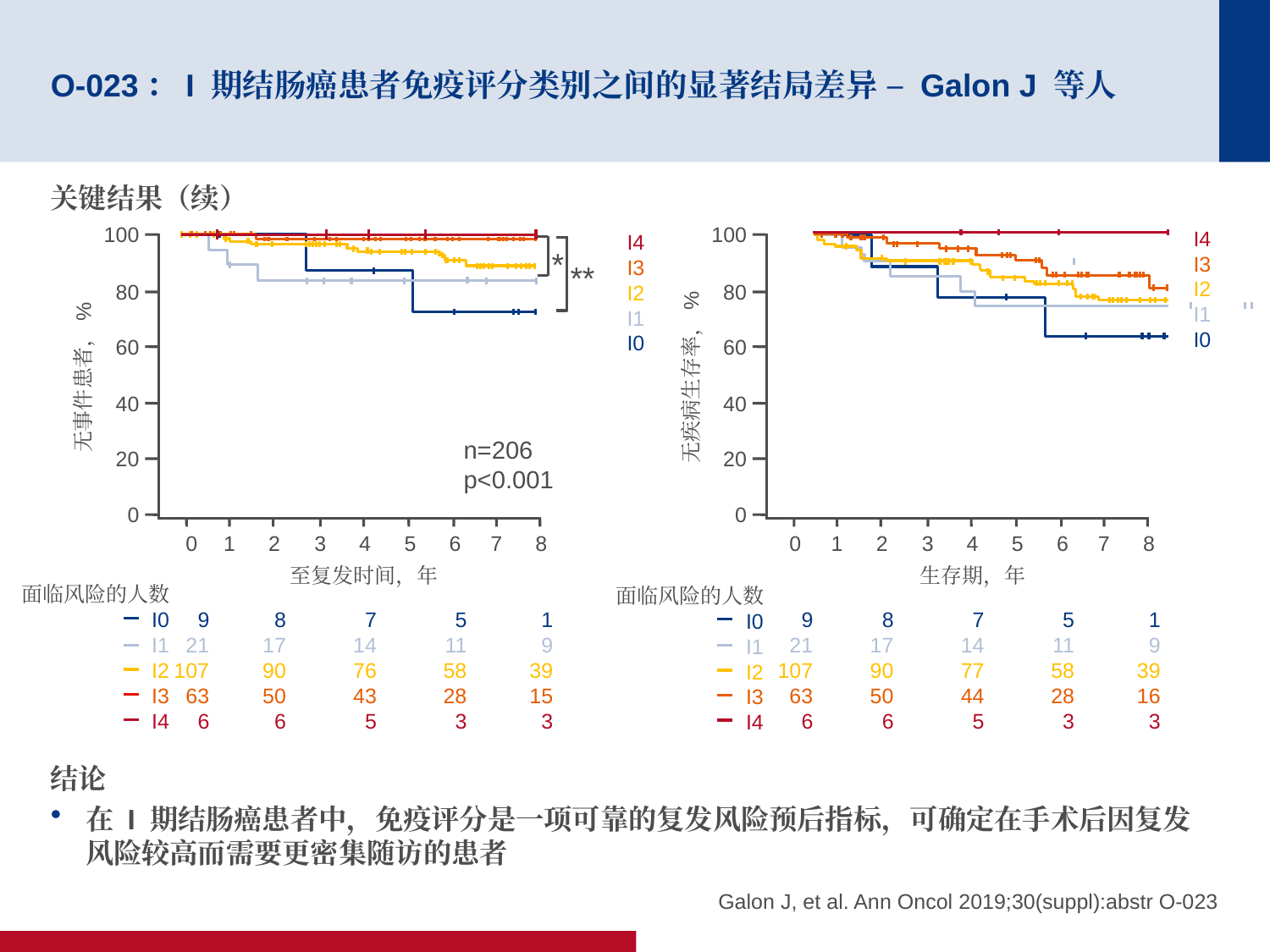

# O-023：I 期结肠癌患者免疫评分类别之间的显著结局差异 – Galon J 等人
关键结果（续）
结论
在 I 期结肠癌患者中，免疫评分是一项可靠的复发风险预后指标，可确定在手术后因复发风险较高而需要更密集随访的患者

100

80

60

无事件患者，%
40

20

0

0

9
21
107
63
6

1

2

8
17
90
50
6

3

4

7
14
76
43
5
6

5
11
58
28
3
5

7

8

1
9
39
15
3
至复发时间，年
面临风险的人数
I0
I1
I2
I3
I4
n=206
p<0.001
100
I4
I3
I2
I1
I0
I4
I3
I2
I1
I0

80

60

无疾病生存率，%
40

20

0

0

9
21
107
63
6

1

2

8
17
90
50
6

3

4

7
14
77
44
5
5
6

5
11
58
28
3

7

8

1
9
39
16
3
生存期，年
面临风险的人数
I0
I1
I2
I3
I4

*
**
Galon J, et al. Ann Oncol 2019;30(suppl):abstr O-023